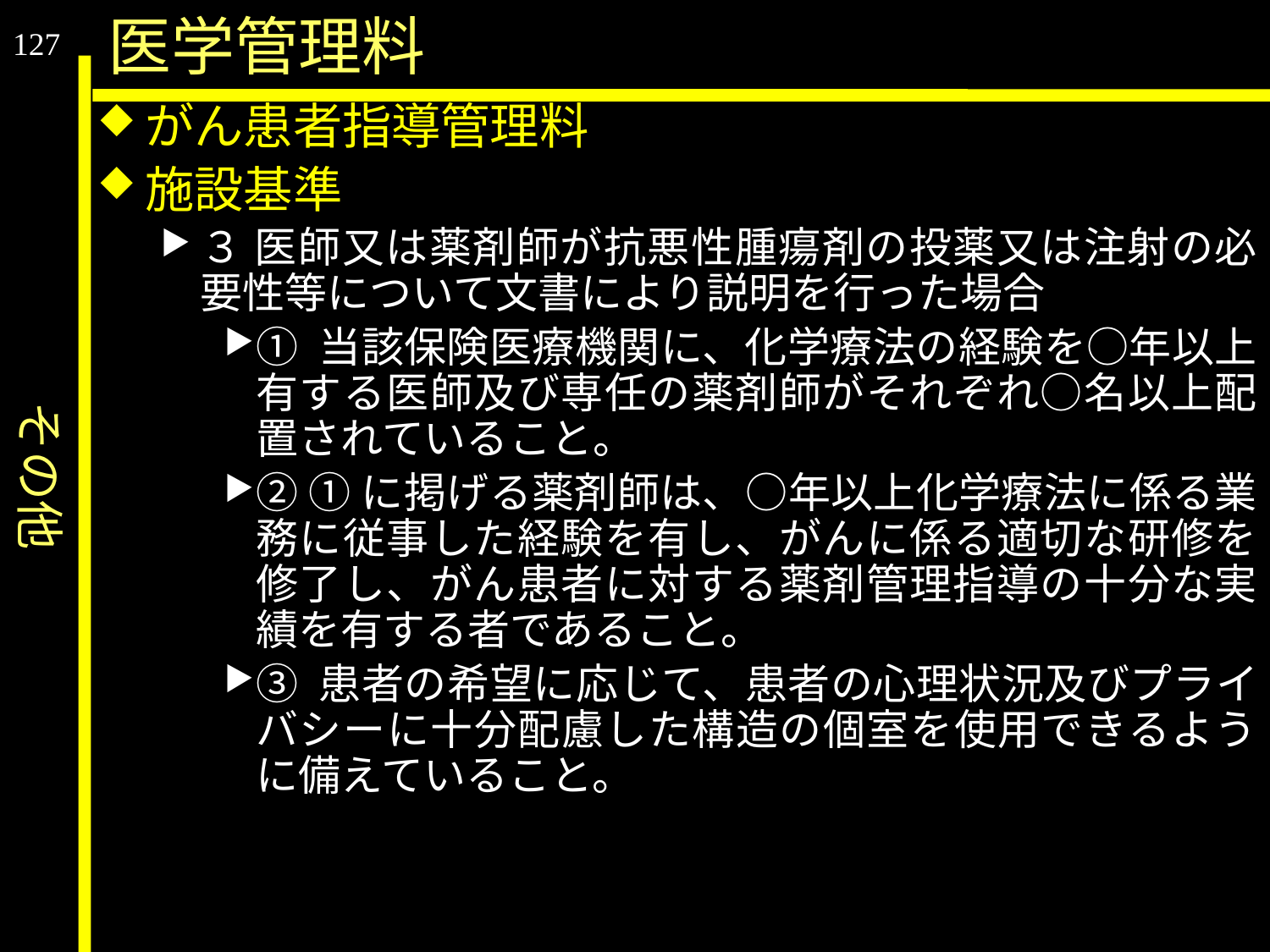

その他
医学管理料
127

がん患者指導管理料
施設基準
３ 医師又は薬剤師が抗悪性腫瘍剤の投薬又は注射の必要性等について文書により説明を行った場合
① 当該保険医療機関に、化学療法の経験を○年以上有する医師及び専任の薬剤師がそれぞれ○名以上配置されていること。
② ①に掲げる薬剤師は、○年以上化学療法に係る業務に従事した経験を有し、がんに係る適切な研修を修了し、がん患者に対する薬剤管理指導の十分な実績を有する者であること。
③ 患者の希望に応じて、患者の心理状況及びプライバシーに十分配慮した構造の個室を使用できるように備えていること。